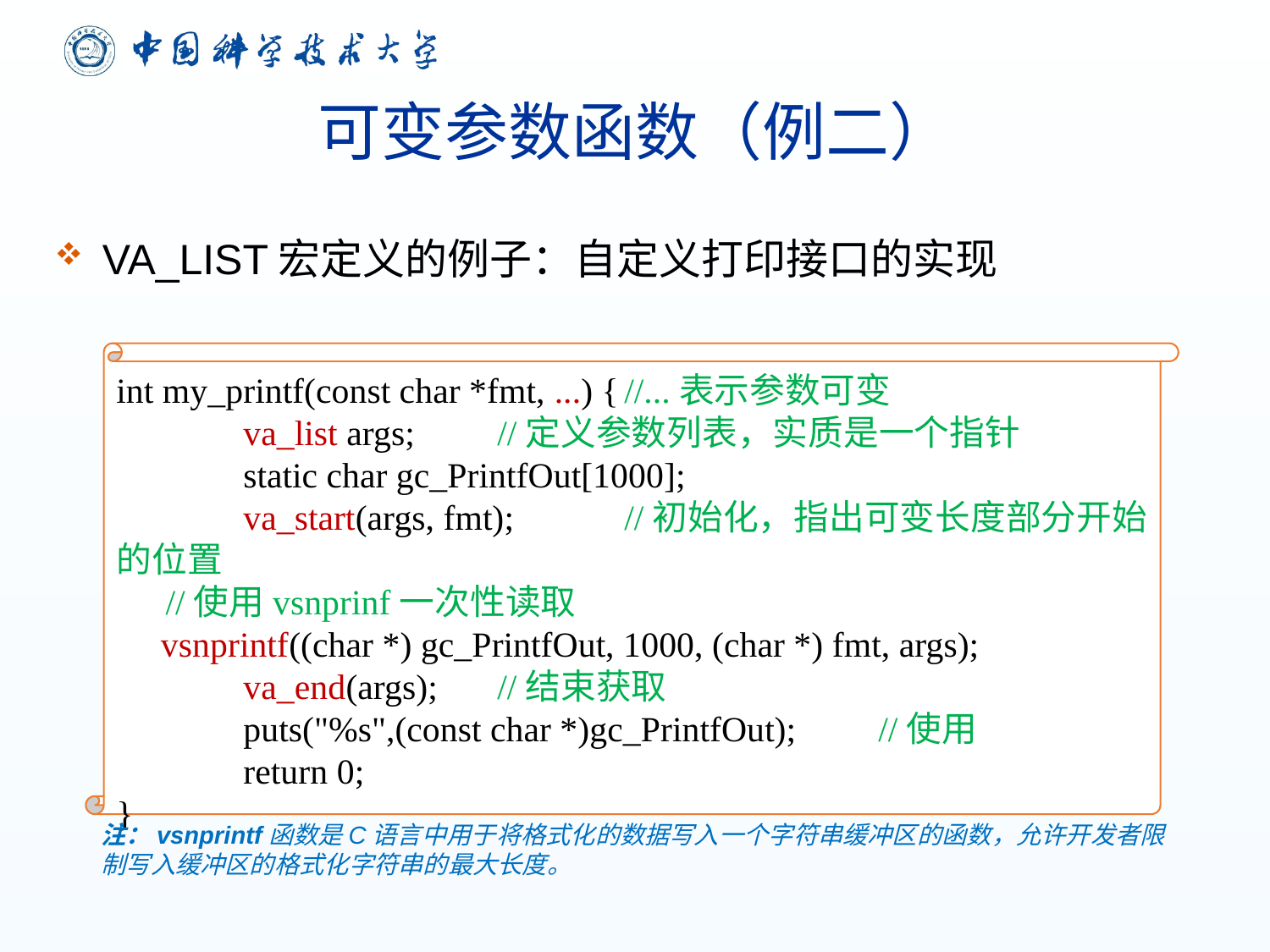

# 可变参数函数（例二）
VA_LIST宏定义的例子：自定义打印接口的实现
int my_printf(const char *fmt, ...) {	//...表示参数可变
	va_list args;	//定义参数列表，实质是一个指针
	static char gc_PrintfOut[1000];
	va_start(args, fmt);	//初始化，指出可变长度部分开始的位置
	//使用vsnprinf一次性读取
     vsnprintf((char *) gc_PrintfOut, 1000, (char *) fmt, args);
	va_end(args);	//结束获取
	puts("%s",(const char *)gc_PrintfOut);	//使用
	return 0;
}

注：vsnprintf函数是C语言中用于将格式化的数据写入一个字符串缓冲区的函数，允许开发者限制写入缓冲区的格式化字符串的最大长度。